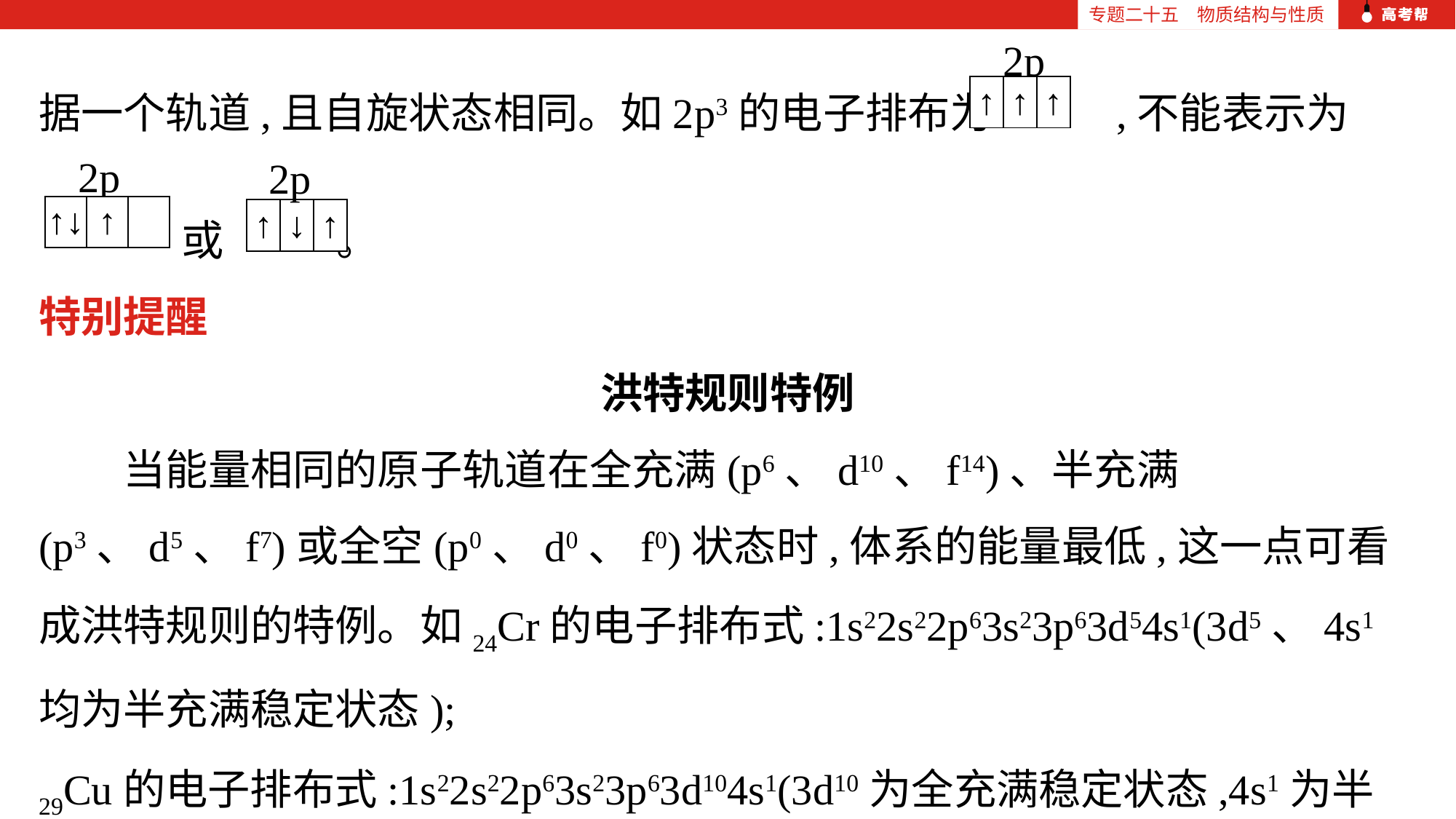

专题二十五　物质结构与性质
2p
据一个轨道,且自旋状态相同。如2p3的电子排布为            ,不能表示为

              或            。
特别提醒
洪特规则特例
　　当能量相同的原子轨道在全充满(p6、d10、f14)、半充满(p3、d5、f7)或全空(p0、d0、f0)状态时,体系的能量最低,这一点可看成洪特规则的特例。如24Cr的电子排布式:1s22s22p63s23p63d54s1(3d5、4s1均为半充满稳定状态);
29Cu的电子排布式:1s22s22p63s23p63d104s1(3d10为全充满稳定状态,4s1为半充满稳定状态)。
| ↑ | ↑ | ↑ |
| --- | --- | --- |
2p
2p
| ↑↓ | ↑ |  |
| --- | --- | --- |
| ↑ | ↓ | ↑ |
| --- | --- | --- |